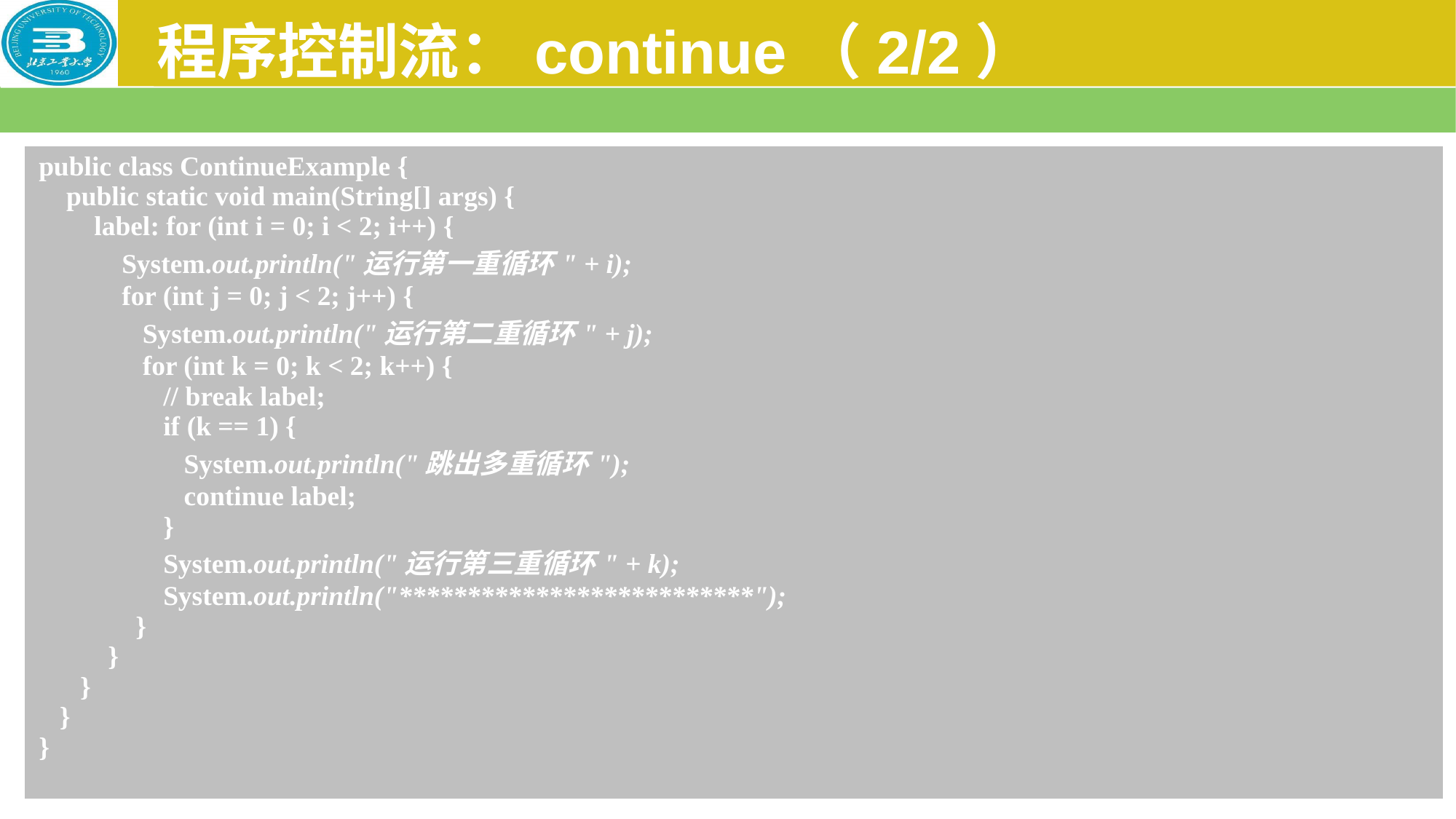

# 程序控制流：continue（2/2）
| public class ContinueExample { public static void main(String[] args) { label: for (int i = 0; i < 2; i++) { System.out.println("运行第一重循环" + i); for (int j = 0; j < 2; j++) { System.out.println("运行第二重循环" + j); for (int k = 0; k < 2; k++) { // break label; if (k == 1) { System.out.println("跳出多重循环"); continue label; } System.out.println("运行第三重循环" + k); System.out.println("\*\*\*\*\*\*\*\*\*\*\*\*\*\*\*\*\*\*\*\*\*\*\*\*\*\*"); } } } } } |
| --- |